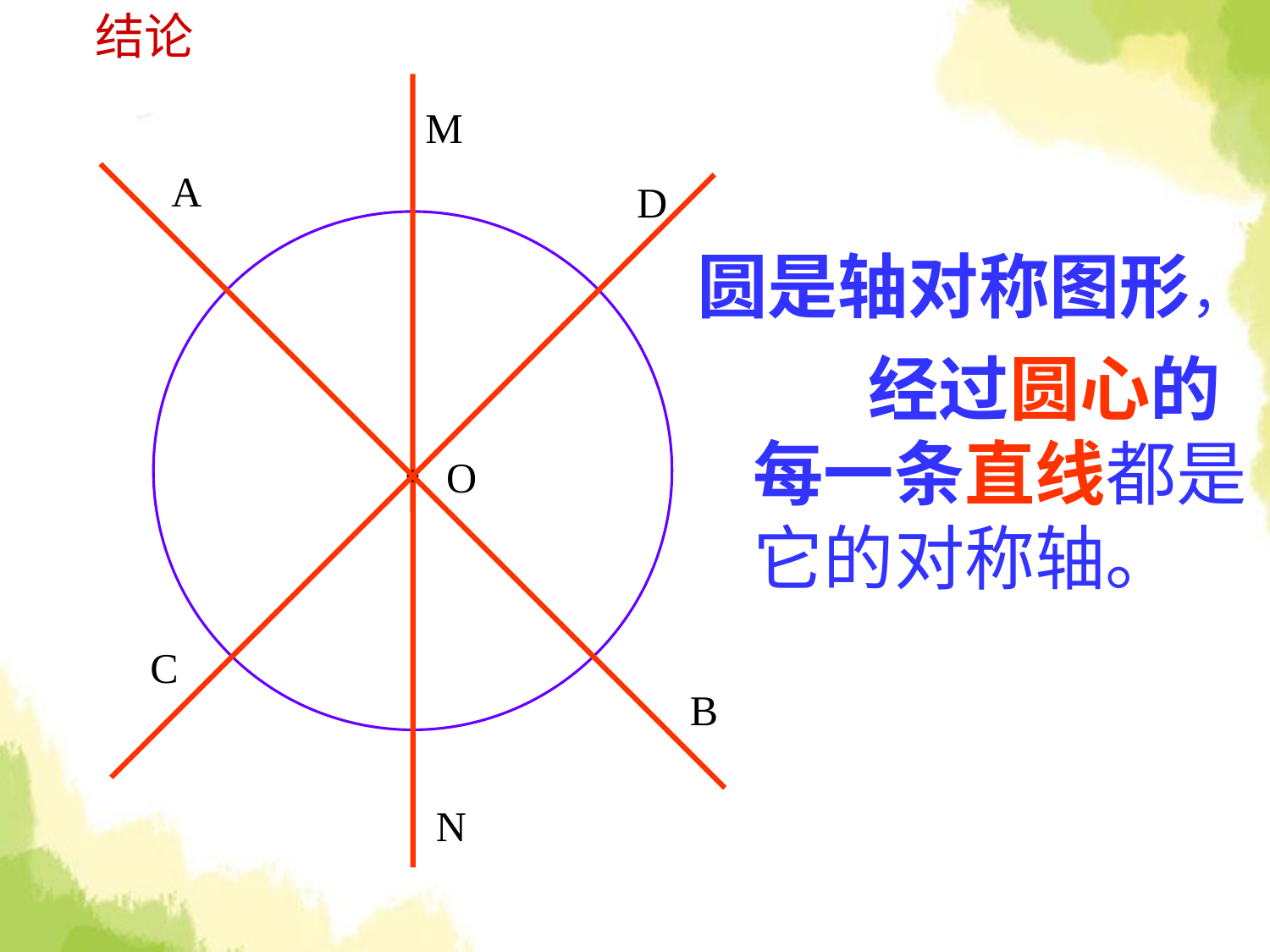

结论
M
A
D

圆是轴对称图形，
        经过圆心的每一条直线都是它的对称轴。
O

C
B
N